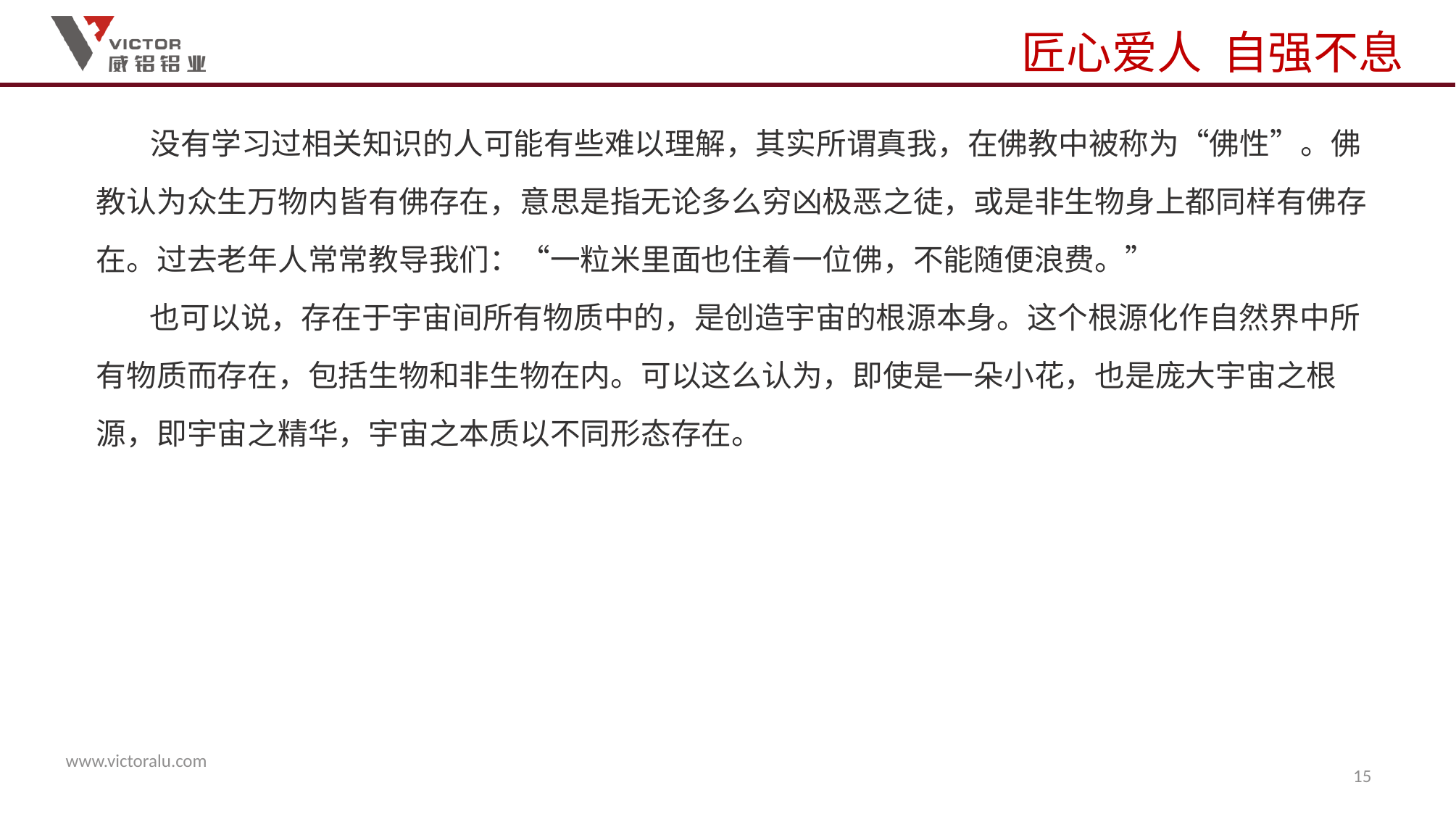

没有学习过相关知识的人可能有些难以理解，其实所谓真我，在佛教中被称为“佛性”。佛教认为众生万物内皆有佛存在，意思是指无论多么穷凶极恶之徒，或是非生物身上都同样有佛存在。过去老年人常常教导我们：“一粒米里面也住着一位佛，不能随便浪费。”
        也可以说，存在于宇宙间所有物质中的，是创造宇宙的根源本身。这个根源化作自然界中所有物质而存在，包括生物和非生物在内。可以这么认为，即使是一朵小花，也是庞大宇宙之根源，即宇宙之精华，宇宙之本质以不同形态存在。
15